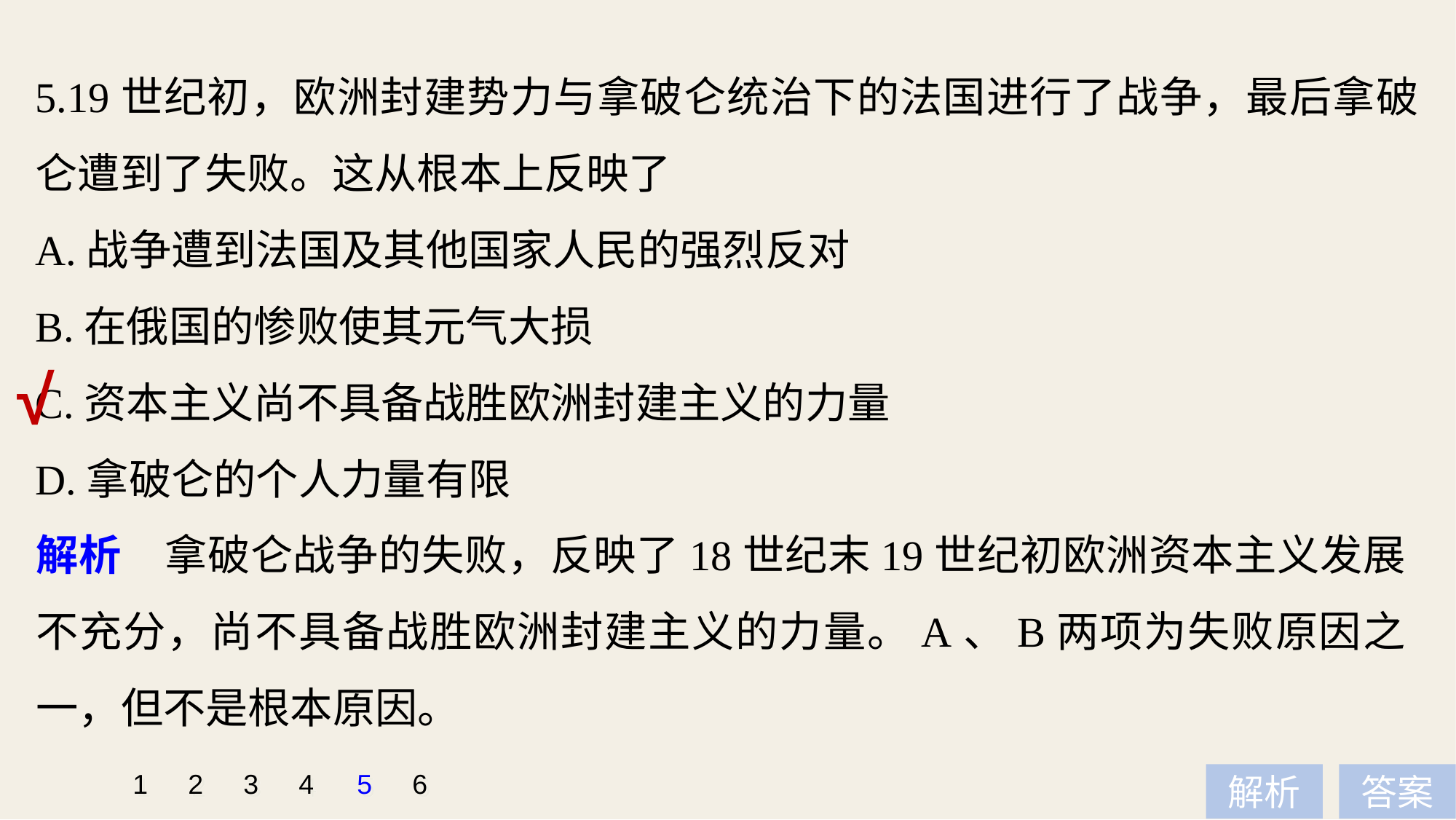

5.19世纪初，欧洲封建势力与拿破仑统治下的法国进行了战争，最后拿破仑遭到了失败。这从根本上反映了
A.战争遭到法国及其他国家人民的强烈反对
B.在俄国的惨败使其元气大损
C.资本主义尚不具备战胜欧洲封建主义的力量
D.拿破仑的个人力量有限
√
解析　拿破仑战争的失败，反映了18世纪末19世纪初欧洲资本主义发展不充分，尚不具备战胜欧洲封建主义的力量。A、B两项为失败原因之一，但不是根本原因。
1
2
3
4
5
6
解析
答案